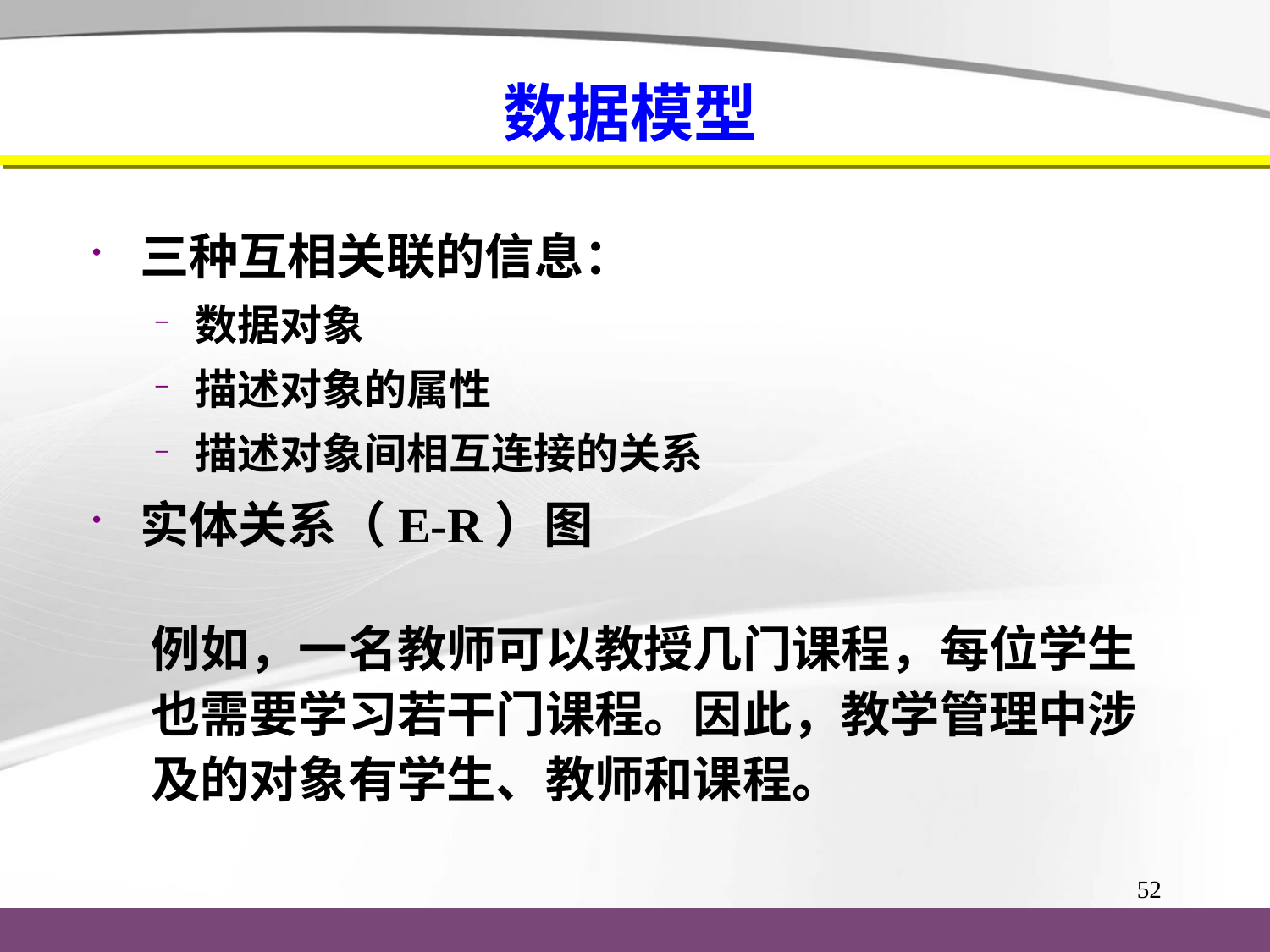

# 数据模型
三种互相关联的信息：
数据对象
描述对象的属性
描述对象间相互连接的关系
实体关系（E-R）图
例如，一名教师可以教授几门课程，每位学生也需要学习若干门课程。因此，教学管理中涉及的对象有学生、教师和课程。
52